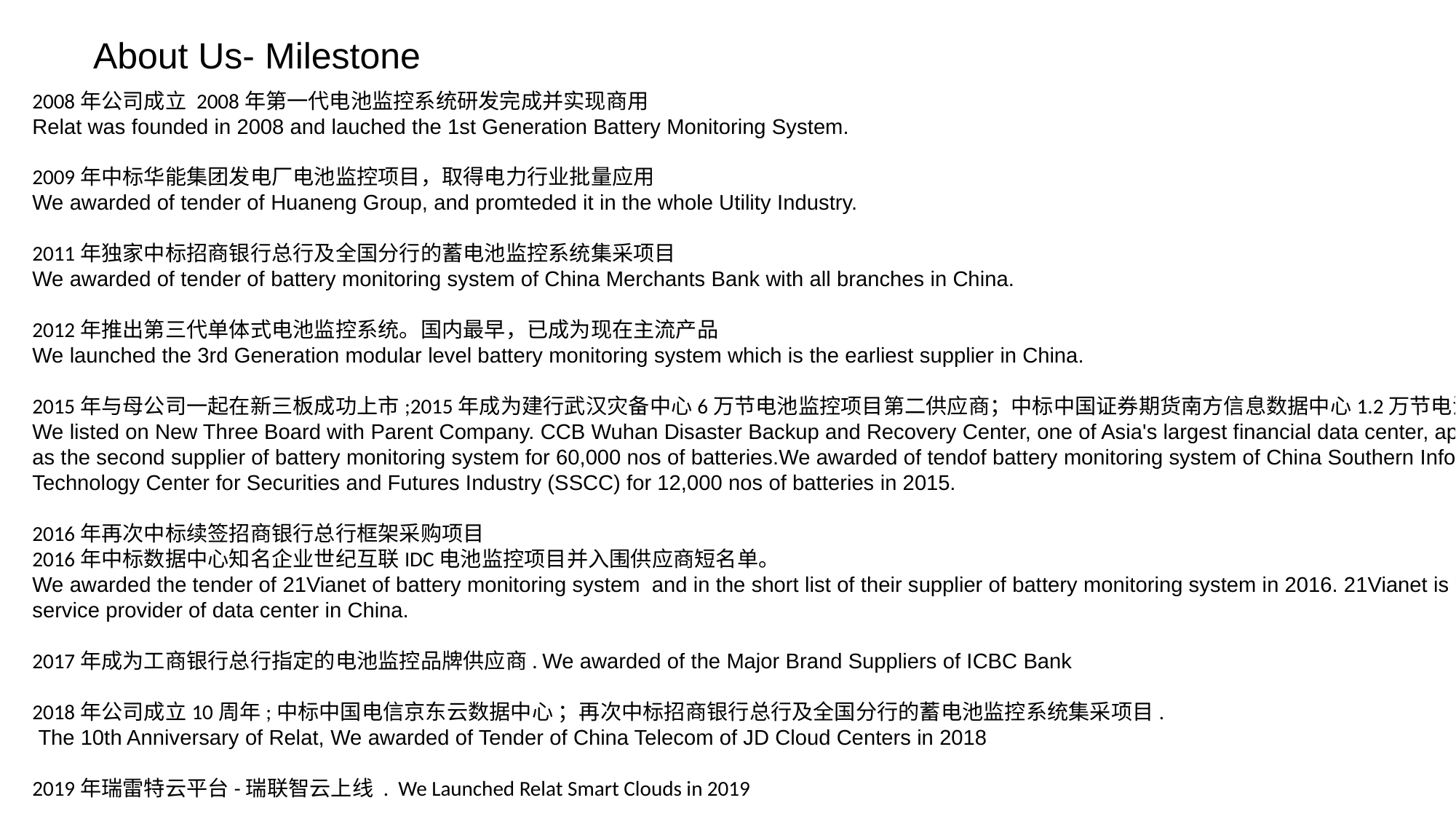

About Us- Milestone
2008年公司成立 2008年第一代电池监控系统研发完成并实现商用
Relat was founded in 2008 and lauched the 1st Generation Battery Monitoring System.

2009年中标华能集团发电厂电池监控项目，取得电力行业批量应用
We awarded of tender of Huaneng Group, and promteded it in the whole Utility Industry.

2011年独家中标招商银行总行及全国分行的蓄电池监控系统集采项目
We awarded of tender of battery monitoring system of China Merchants Bank with all branches in China.

2012年推出第三代单体式电池监控系统。国内最早，已成为现在主流产品
We launched the 3rd Generation modular level battery monitoring system which is the earliest supplier in China.

2015年与母公司一起在新三板成功上市;2015年成为建行武汉灾备中心6万节电池监控项目第二供应商；中标中国证券期货南方信息数据中心1.2万节电池监控项目。
We listed on New Three Board with Parent Company. CCB Wuhan Disaster Backup and Recovery Center, one of Asia's largest financial data center, appointed Relat as the second supplier of battery monitoring system for 60,000 nos of batteries.We awarded of tendof battery monitoring system of China Southern Information Technology Center for Securities and Futures Industry (SSCC) for 12,000 nos of batteries in 2015.

2016年再次中标续签招商银行总行框架采购项目
2016年中标数据中心知名企业世纪互联IDC电池监控项目并入围供应商短名单。
We awarded the tender of 21Vianet of battery monitoring system  and in the short list of their supplier of battery monitoring system in 2016. 21Vianet is the leading service provider of data center in China.

2017年成为工商银行总行指定的电池监控品牌供应商. We awarded of the Major Brand Suppliers of ICBC Bank

2018年公司成立10周年;中标中国电信京东云数据中心 ；再次中标招商银行总行及全国分行的蓄电池监控系统集采项目.
 The 10th Anniversary of Relat, We awarded of Tender of China Telecom of JD Cloud Centers in 2018

2019年瑞雷特云平台-瑞联智云上线 .  We Launched Relat Smart Clouds in 2019

2020年中标半导体项目：国家存储器基地工程（一期）二阶段工程项目第四次中标招商银行总行及全国分行的蓄电池监控系统集采项目
We awarded battery monitoring system project of National Storage Project in  Semicounductors industry. The 4th time awarder  of tender of battery monitoring system of China Merchants Bank with all branches in China.